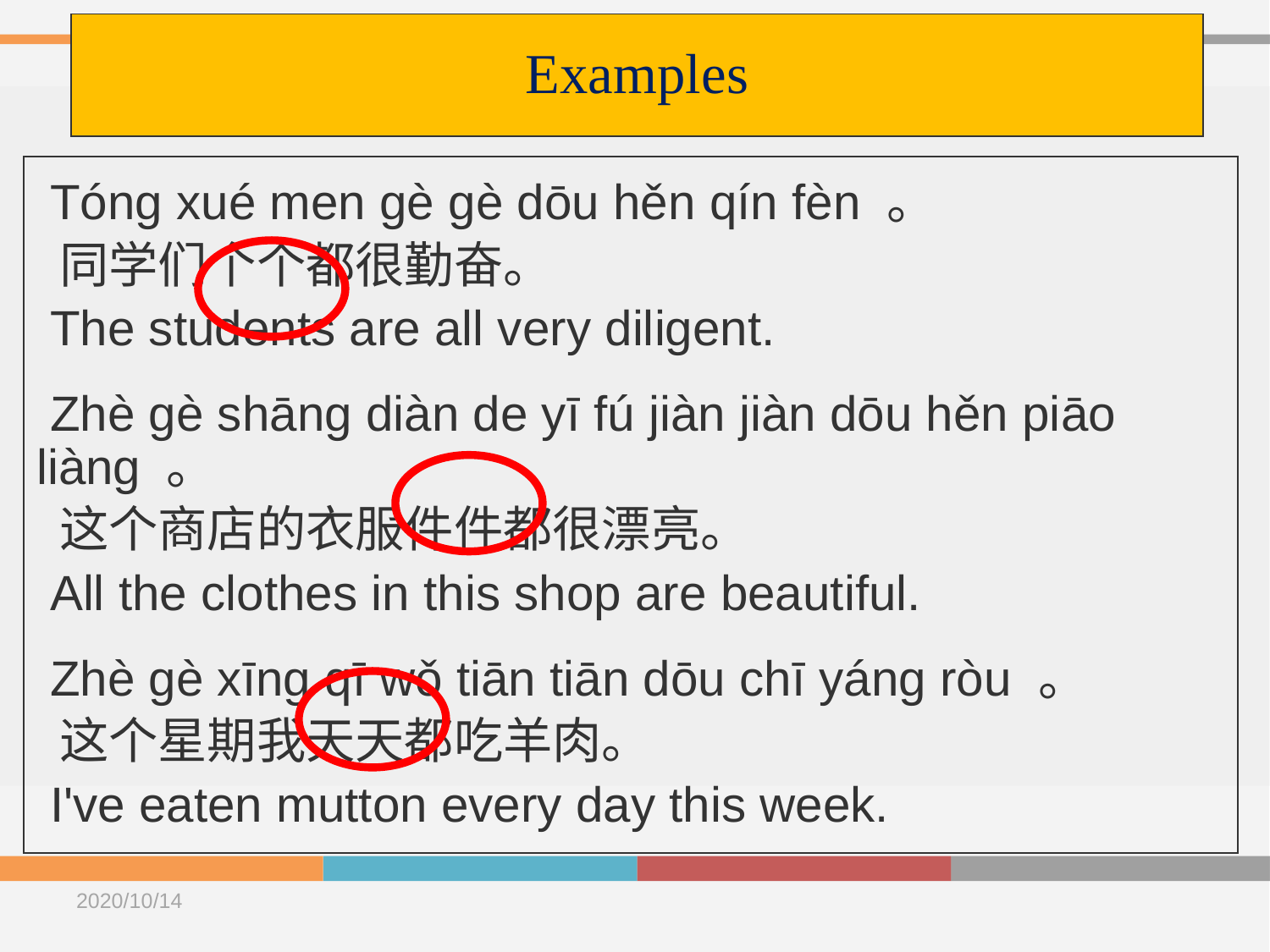

# Examples
 Tóng xué men gè gè dōu hěn qín fèn 。
 同学们个个都很勤奋。
 The students are all very diligent.
 Zhè gè shāng diàn de yī fú jiàn jiàn dōu hěn piāo liàng 。
 这个商店的衣服件件都很漂亮。
 All the clothes in this shop are beautiful.
 Zhè gè xīng qī wǒ tiān tiān dōu chī yáng ròu 。
 这个星期我天天都吃羊肉。
 I've eaten mutton every day this week.

2020/10/14